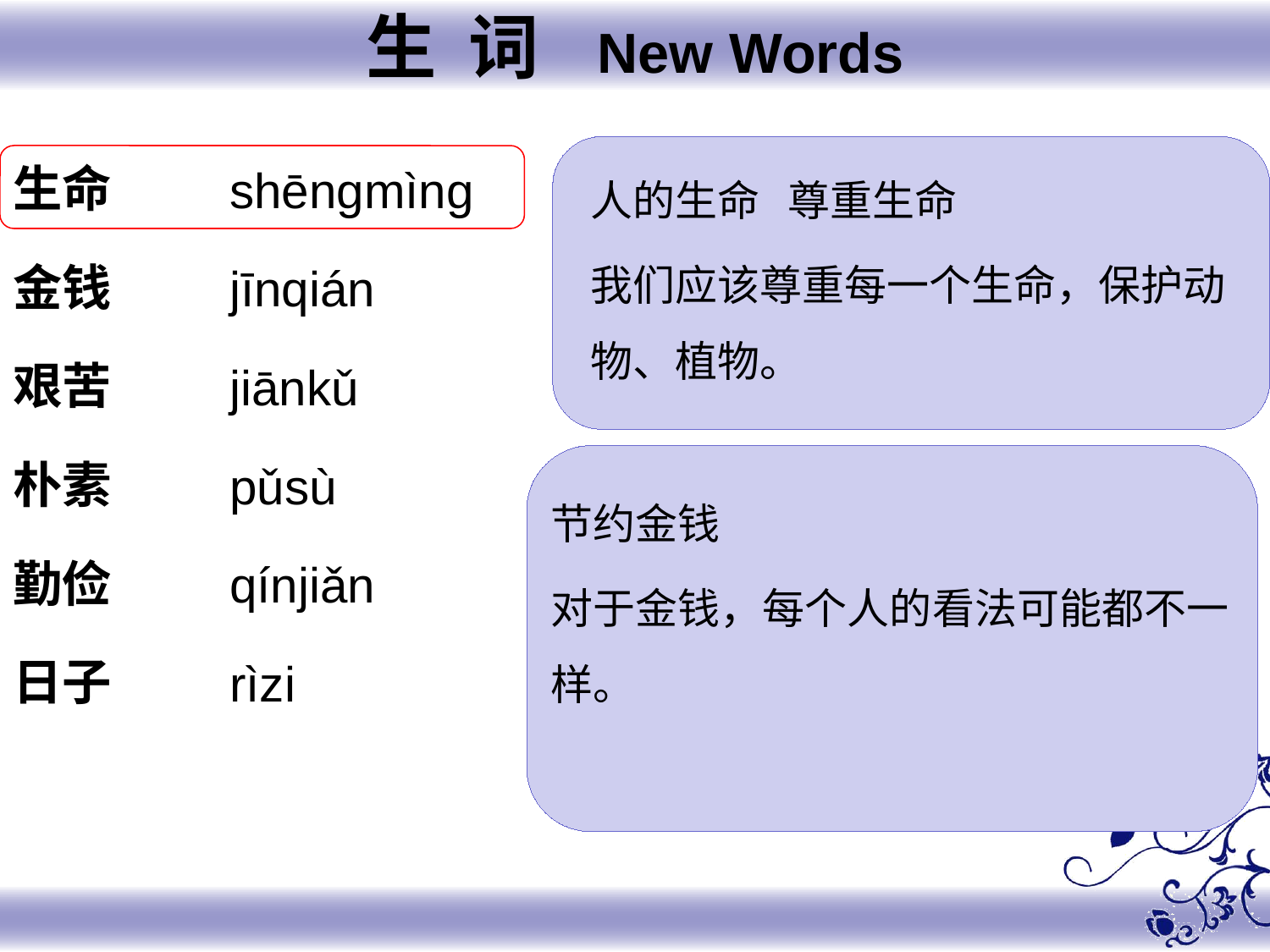

生  词   New Words
生命
金钱
艰苦
朴素
勤俭
日子

shēngmìng
jīnqián
jiānkǔ
pǔsù
qínjiǎn
rìzi

人的生命   尊重生命
我们应该尊重每一个生命，保护动物、植物。

节约金钱
对于金钱，每个人的看法可能都不一样。